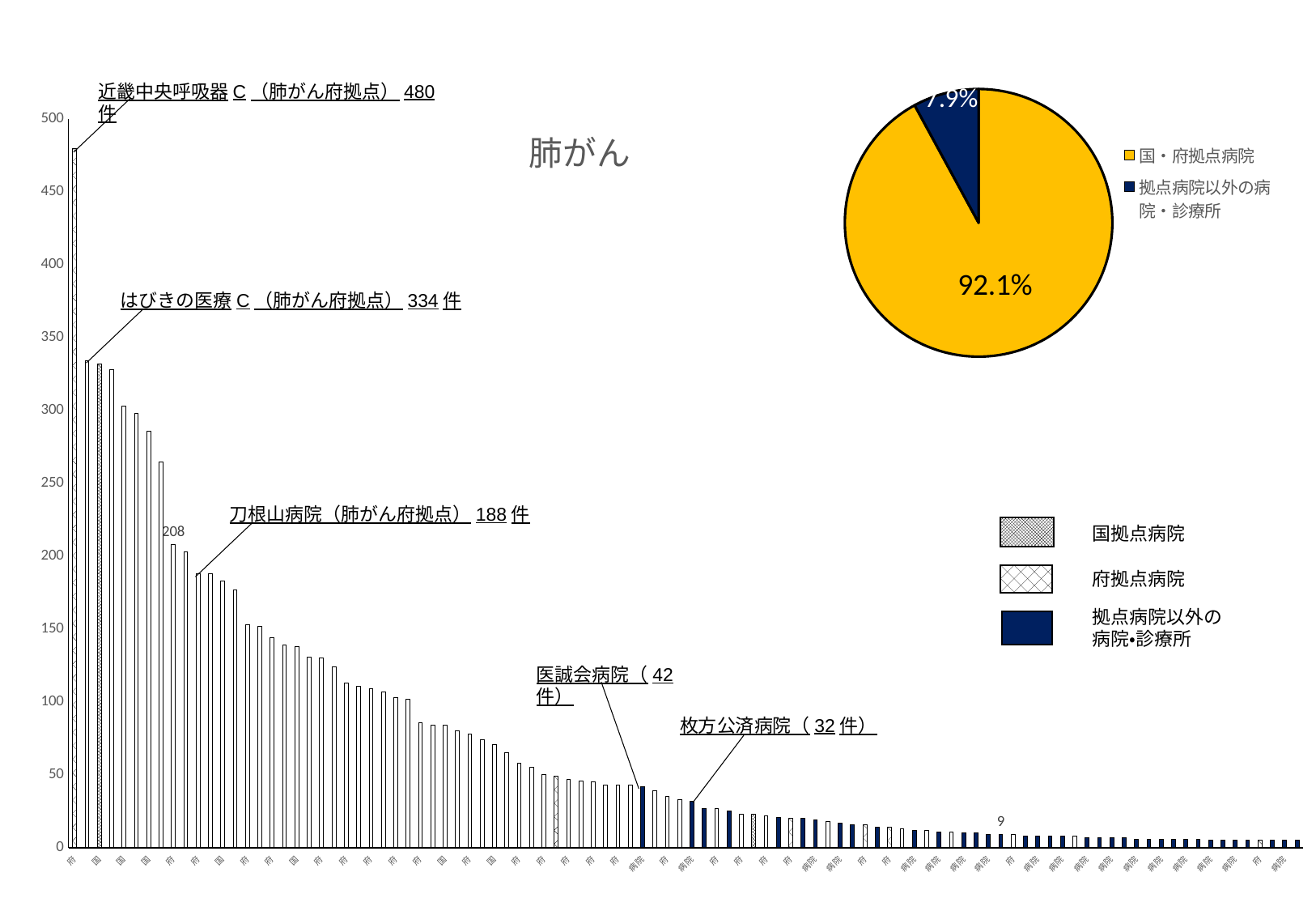

### Chart: 肺がん

| Category |  |
|---|---|
| 府 | 480.0 |
| 府 | 334.0 |
| 国 | 332.0 |
| 国 | 328.0 |
| 国 | 303.0 |
| 国 | 298.0 |
| 国 | 286.0 |
| 国 | 265.0 |
| 府 | 208.0 |
| 国 | 203.0 |
| 府 | 188.0 |
| 国 | 188.0 |
| 国 | 183.0 |
| 府 | 177.0 |
| 府 | 153.0 |
| 府 | 152.0 |
| 府 | 144.0 |
| 府 | 139.0 |
| 国 | 138.0 |
| 府 | 131.0 |
| 府 | 130.0 |
| 国 | 124.0 |
| 府 | 113.0 |
| 府 | 111.0 |
| 府 | 109.0 |
| 国 | 107.0 |
| 府 | 103.0 |
| 府 | 102.0 |
| 府 | 86.0 |
| 府 | 84.0 |
| 国 | 84.0 |
| 府 | 80.0 |
| 府 | 78.0 |
| 府 | 74.0 |
| 国 | 71.0 |
| 府 | 65.0 |
| 府 | 58.0 |
| 府 | 55.0 |
| 府 | 50.0 |
| 府 | 49.0 |
| 府 | 47.0 |
| 国 | 46.0 |
| 府 | 45.0 |
| 府 | 43.0 |
| 府 | 43.0 |
| 国 | 43.0 |
| 病院 | 42.0 |
| 府 | 39.0 |
| 府 | 35.0 |
| 府 | 33.0 |
| 病院 | 32.0 |
| 病院 | 27.0 |
| 府 | 27.0 |
| 病院 | 25.0 |
| 府 | 23.0 |
| 国 | 23.0 |
| 府 | 22.0 |
| 病院 | 21.0 |
| 府 | 20.0 |
| 病院 | 20.0 |
| 病院 | 19.0 |
| 府 | 18.0 |
| 病院 | 17.0 |
| 病院 | 16.0 |
| 府 | 16.0 |
| 病院 | 14.0 |
| 府 | 14.0 |
| 府 | 13.0 |
| 病院 | 12.0 |
| 府 | 12.0 |
| 病院 | 11.0 |
| 府 | 11.0 |
| 病院 | 10.0 |
| 病院 | 10.0 |
| 病院 | 9.0 |
| 病院 | 9.0 |
| 府 | 9.0 |
| 病院 | 8.0 |
| 病院 | 8.0 |
| 病院 | 8.0 |
| 病院 | 8.0 |
| 府 | 8.0 |
| 病院 | 7.0 |
| 病院 | 7.0 |
| 病院 | 7.0 |
| 病院 | 7.0 |
| 病院 | 6.0 |
| 病院 | 6.0 |
| 病院 | 6.0 |
| 病院 | 6.0 |
| 病院 | 6.0 |
| 病院 | 6.0 |
| 病院 | 5.0 |
| 病院 | 5.0 |
| 病院 | 5.0 |
| 病院 | 5.0 |
| 府 | 5.0 |
| 病院 | 5.0 |
| 病院 | 5.0 |
| 病院 | 5.0 |

### Chart

| Category |  |
|---|---|
| 国・府拠点病院 | 6962.0 |
| 拠点病院以外の病院・診療所 | 600.0 |
近畿中央呼吸器C（肺がん府拠点）480件
はびきの医療C（肺がん府拠点）334件
刀根山病院（肺がん府拠点）188件
国拠点病院

府拠点病院

拠点病院以外の
病院・診療所

医誠会病院（42件）
枚方公済病院（32件）